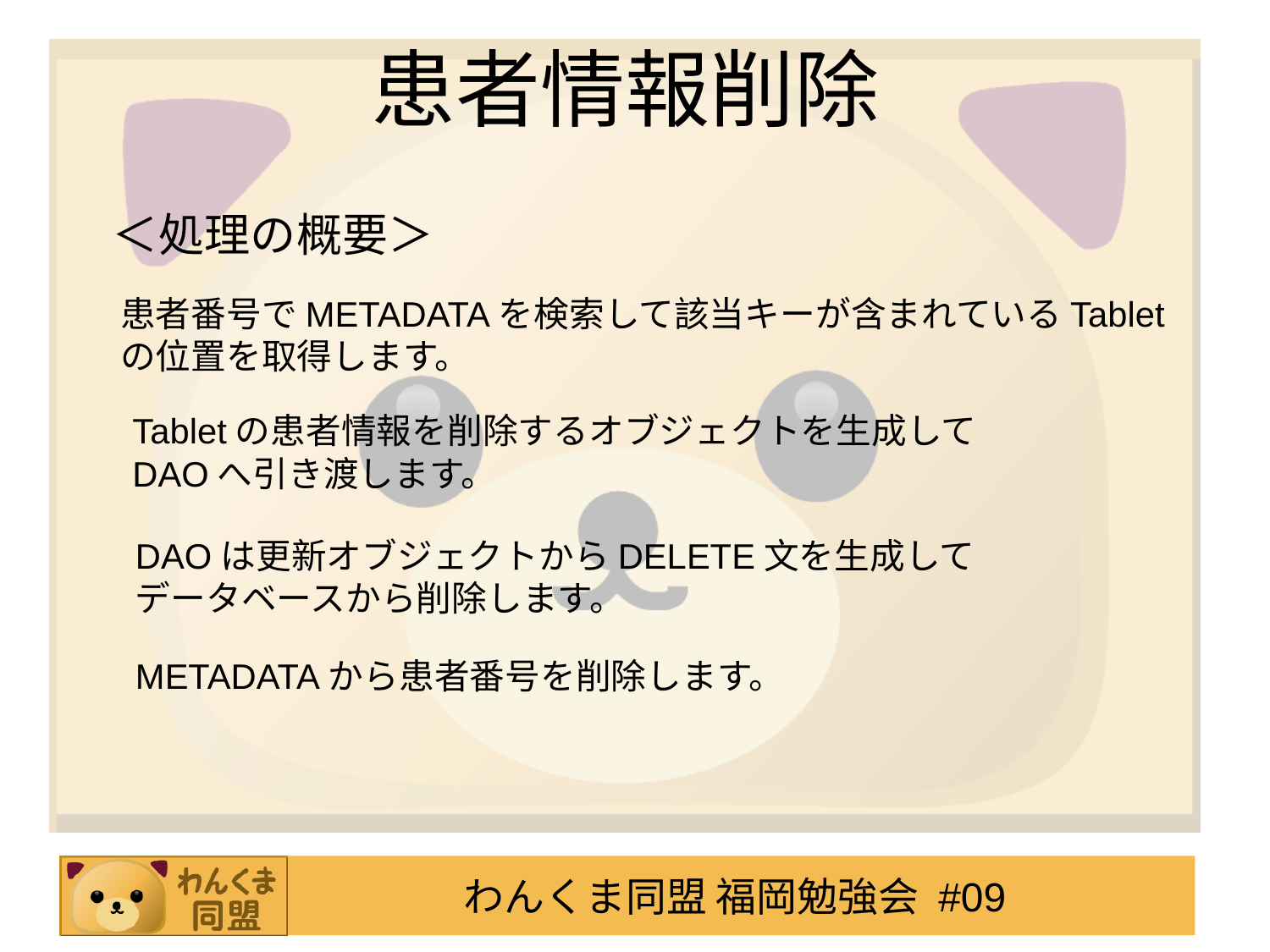

# 患者情報削除
＜処理の概要＞
患者番号でMETADATAを検索して該当キーが含まれているTablet
の位置を取得します。
Tabletの患者情報を削除するオブジェクトを生成して
DAOへ引き渡します。
DAOは更新オブジェクトからDELETE文を生成して
データベースから削除します。
METADATAから患者番号を削除します。